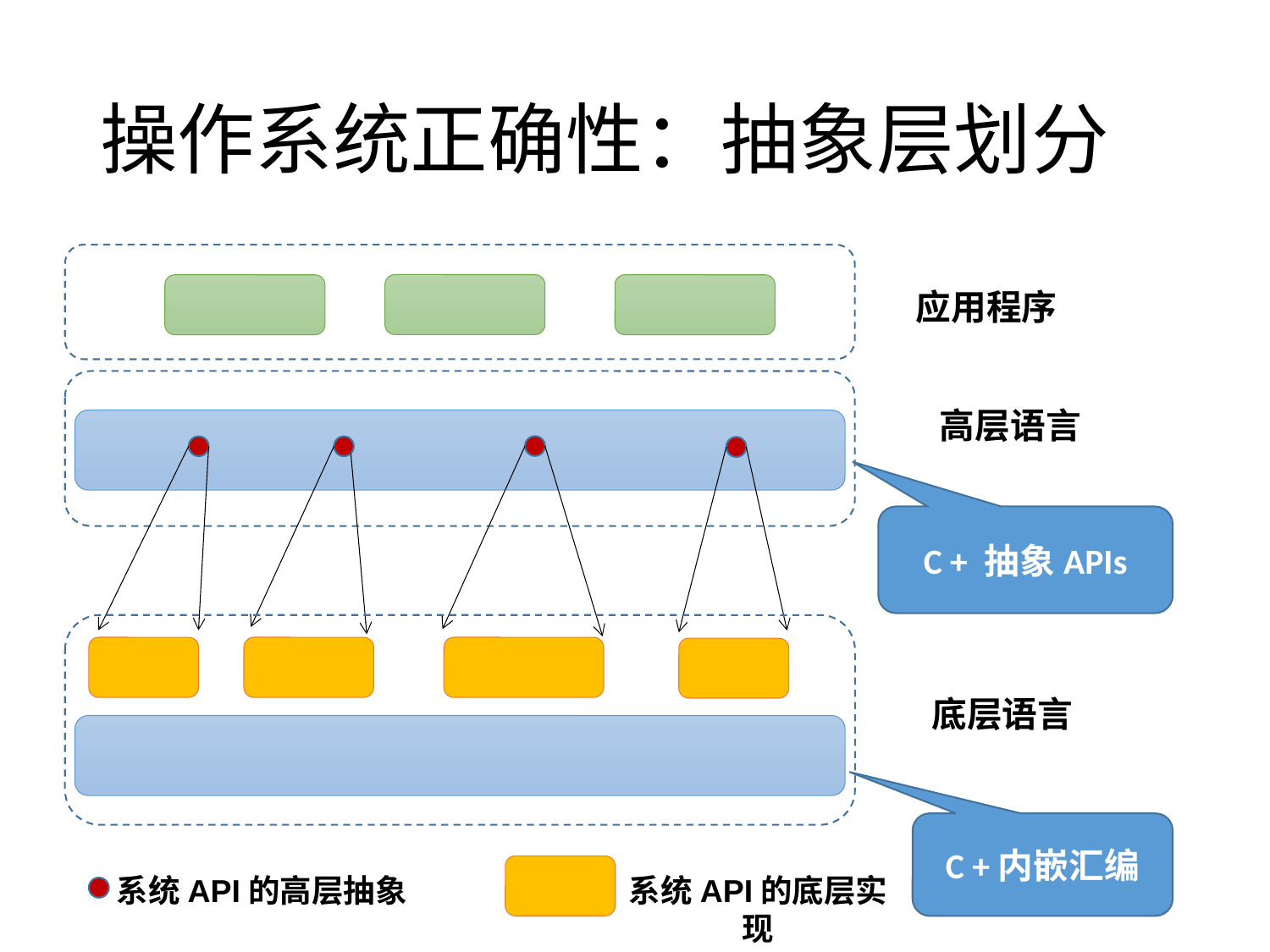

# 操作系统正确性：抽象层划分

应用程序

高层语言

C + 抽象APIs

底层语言

C +内嵌汇编

系统API的高层抽象
系统API的底层实现